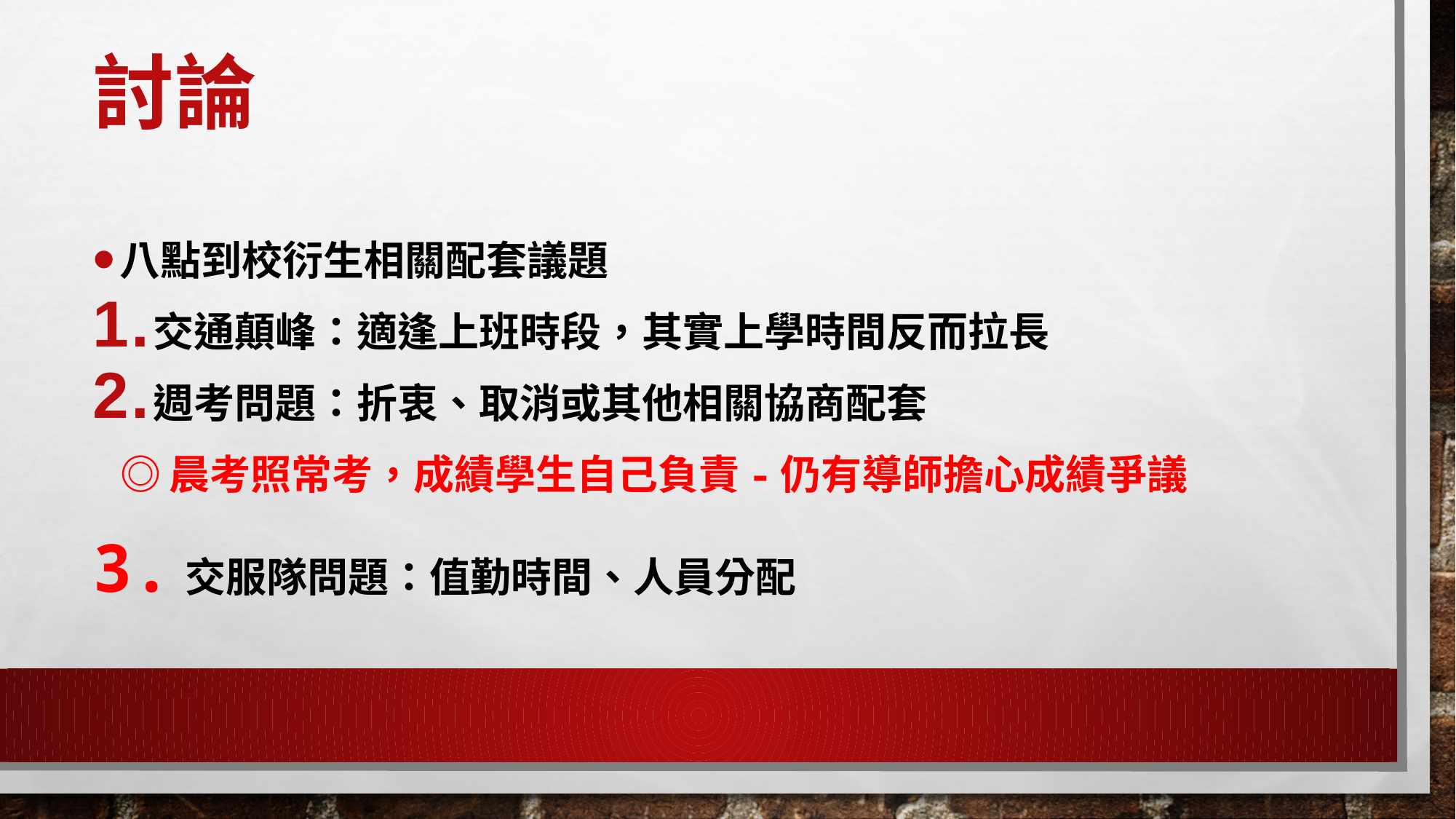

# 討論
八點到校衍生相關配套議題
交通顛峰：適逢上班時段，其實上學時間反而拉長
週考問題：折衷、取消或其他相關協商配套
   ◎晨考照常考，成績學生自己負責-仍有導師擔心成績爭議
3.交服隊問題：值勤時間、人員分配